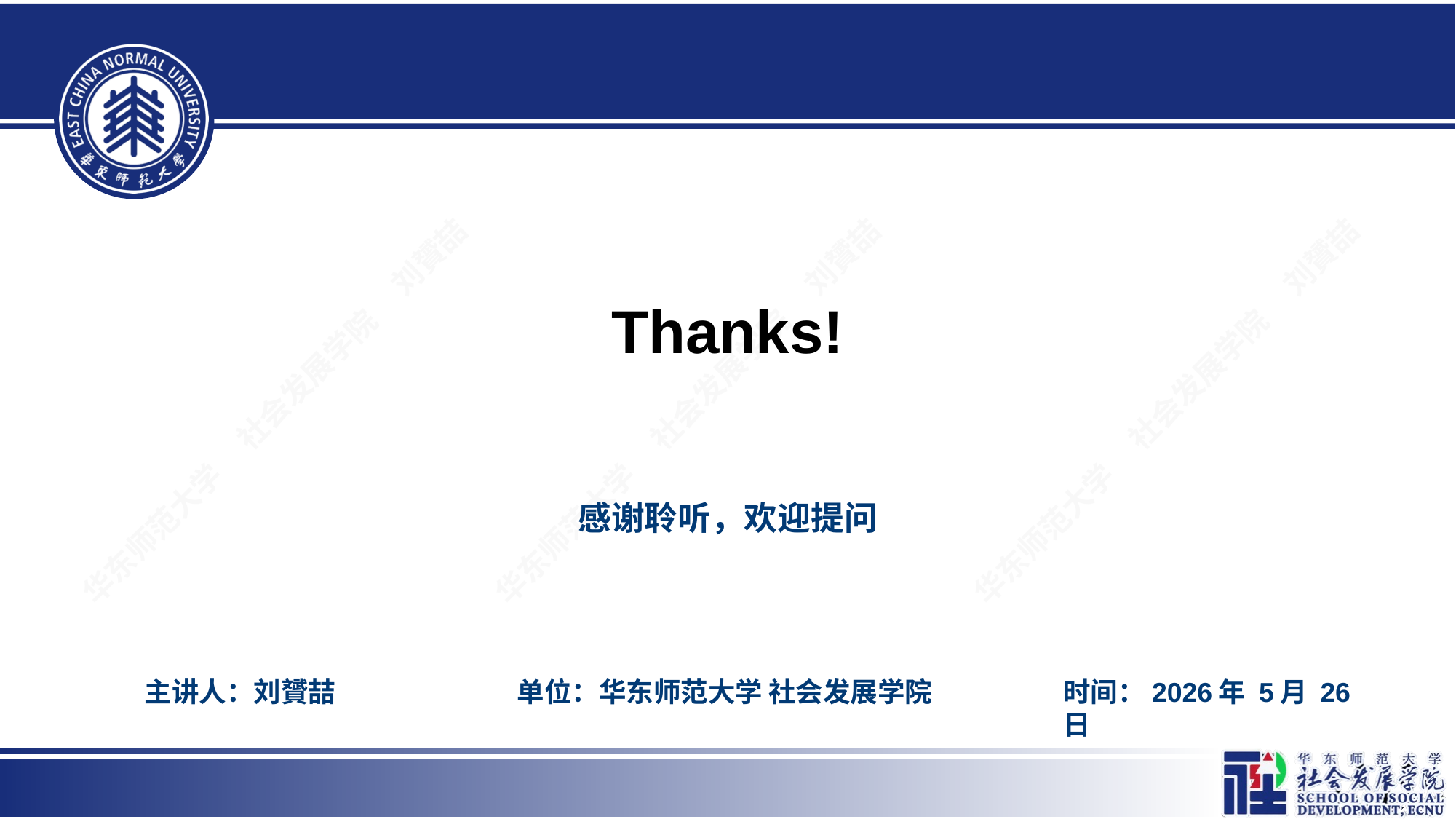

# Thanks!
感谢聆听，欢迎提问
主讲人：刘贇喆
单位：华东师范大学 社会发展学院
时间：2026年 5月 26日